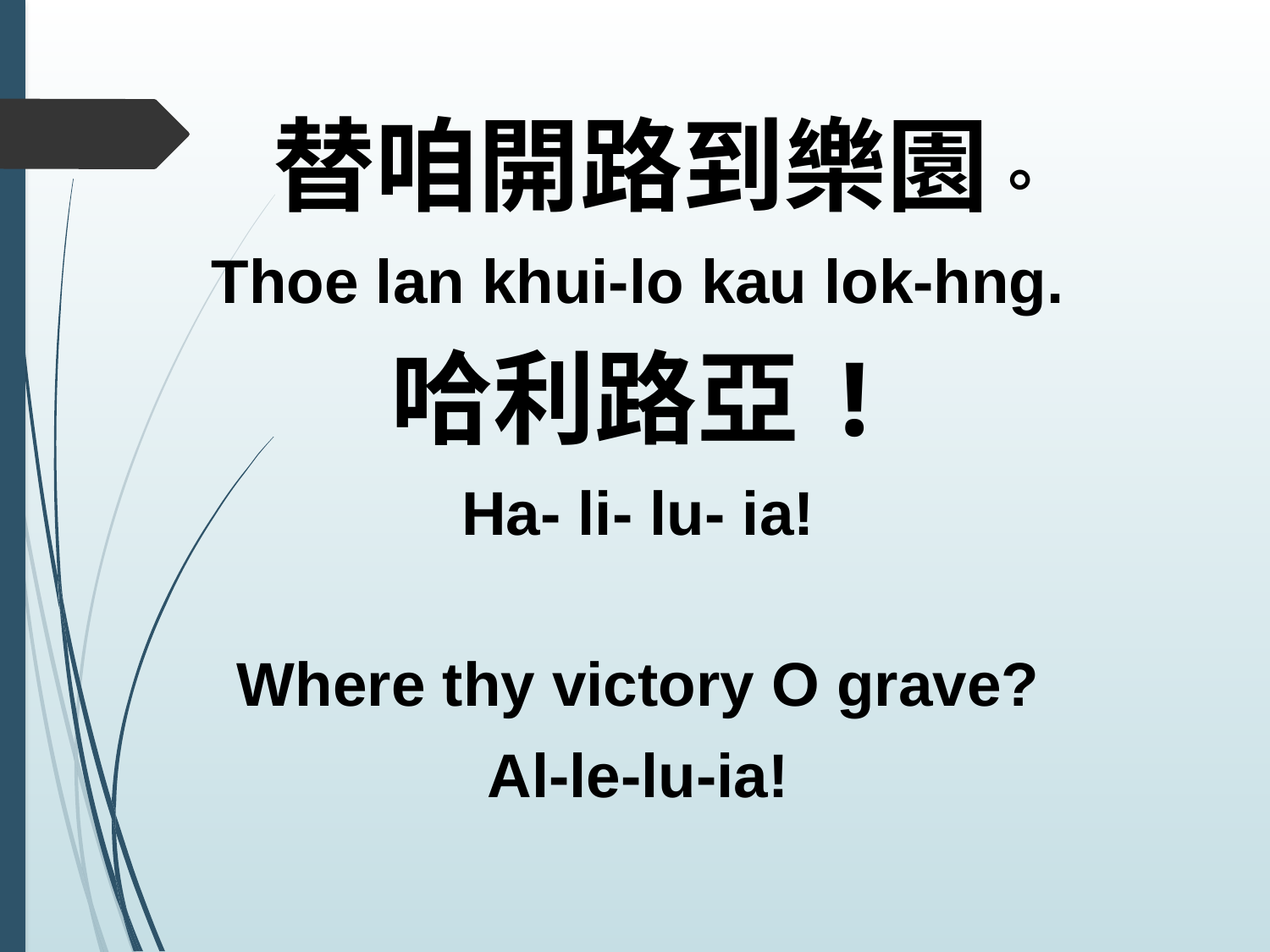

替咱開路到樂園。
Thoe lan khui-lo kau lok-hng.
哈利路亞!
Ha- li- lu- ia!

Where thy victory O grave?
Al-le-lu-ia!